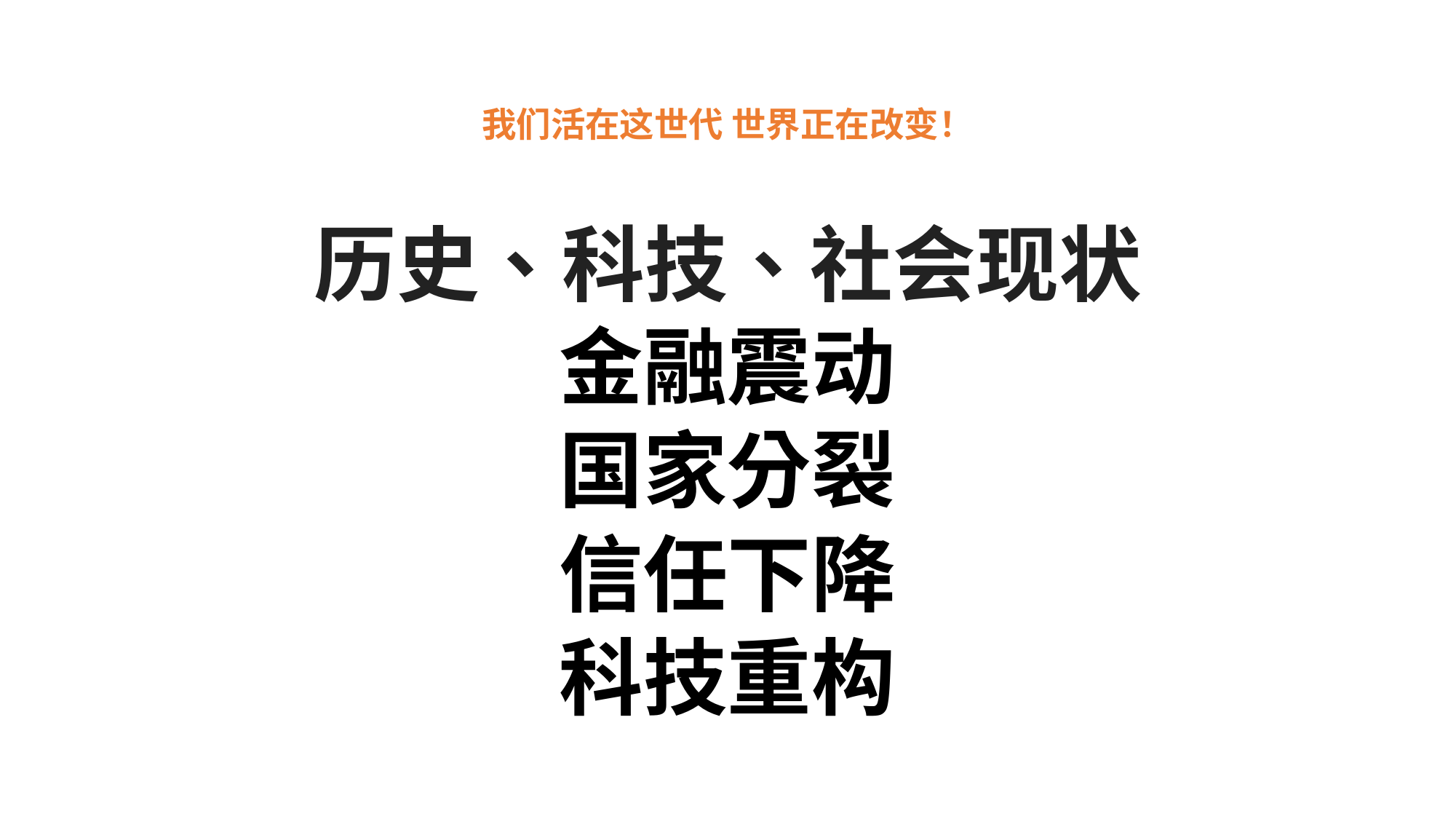

# 我们活在这世代 世界正在改变！
历史、科技、社会现状
金融震动
国家分裂
信任下降
科技重构